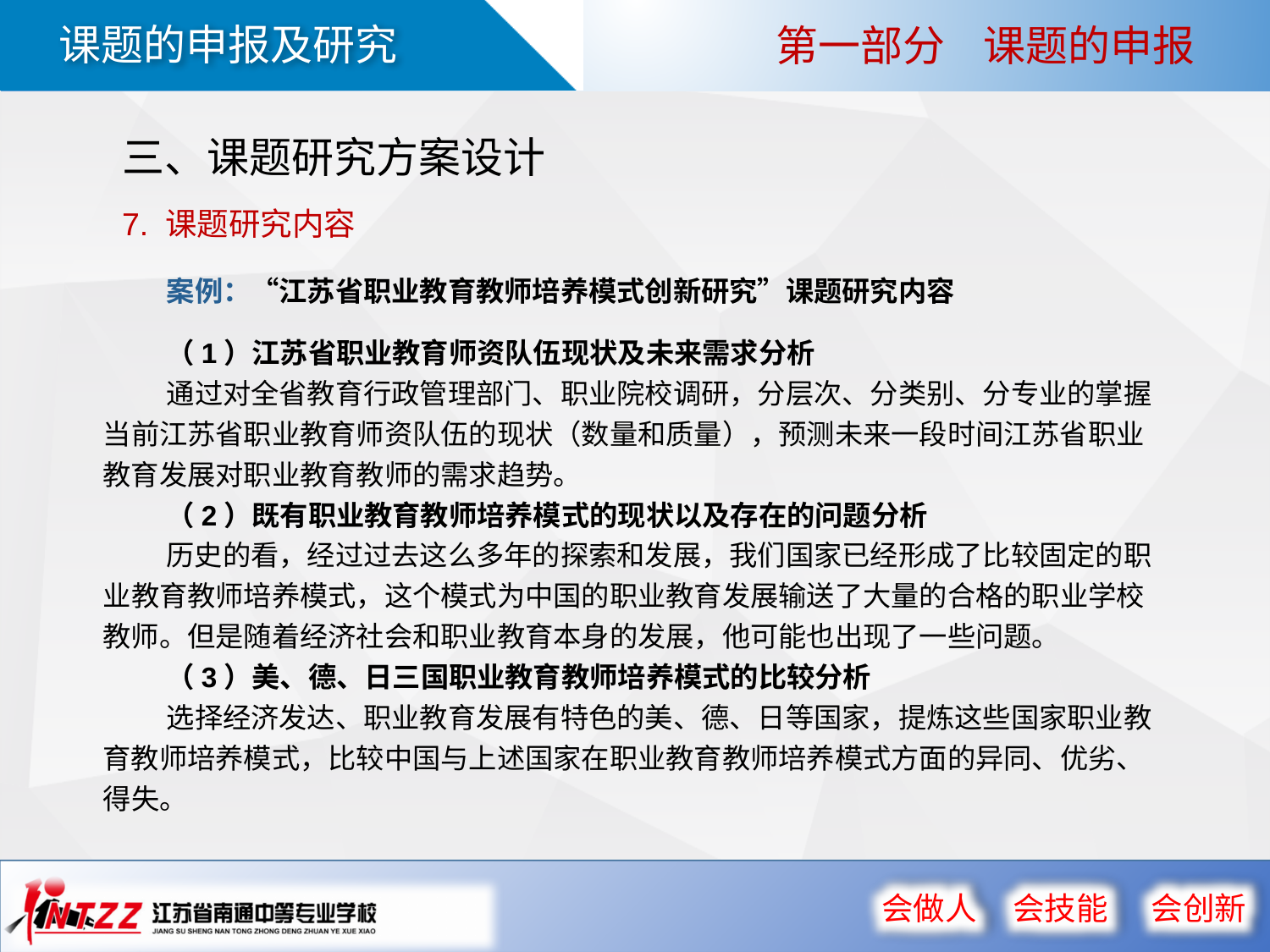

第一部分    课题的申报
三、课题研究方案设计
7. 课题研究内容
案例：“江苏省职业教育教师培养模式创新研究”课题研究内容
（1）江苏省职业教育师资队伍现状及未来需求分析
通过对全省教育行政管理部门、职业院校调研，分层次、分类别、分专业的掌握当前江苏省职业教育师资队伍的现状（数量和质量），预测未来一段时间江苏省职业教育发展对职业教育教师的需求趋势。
（2）既有职业教育教师培养模式的现状以及存在的问题分析
历史的看，经过过去这么多年的探索和发展，我们国家已经形成了比较固定的职业教育教师培养模式，这个模式为中国的职业教育发展输送了大量的合格的职业学校教师。但是随着经济社会和职业教育本身的发展，他可能也出现了一些问题。
（3）美、德、日三国职业教育教师培养模式的比较分析
选择经济发达、职业教育发展有特色的美、德、日等国家，提炼这些国家职业教育教师培养模式，比较中国与上述国家在职业教育教师培养模式方面的异同、优劣、得失。